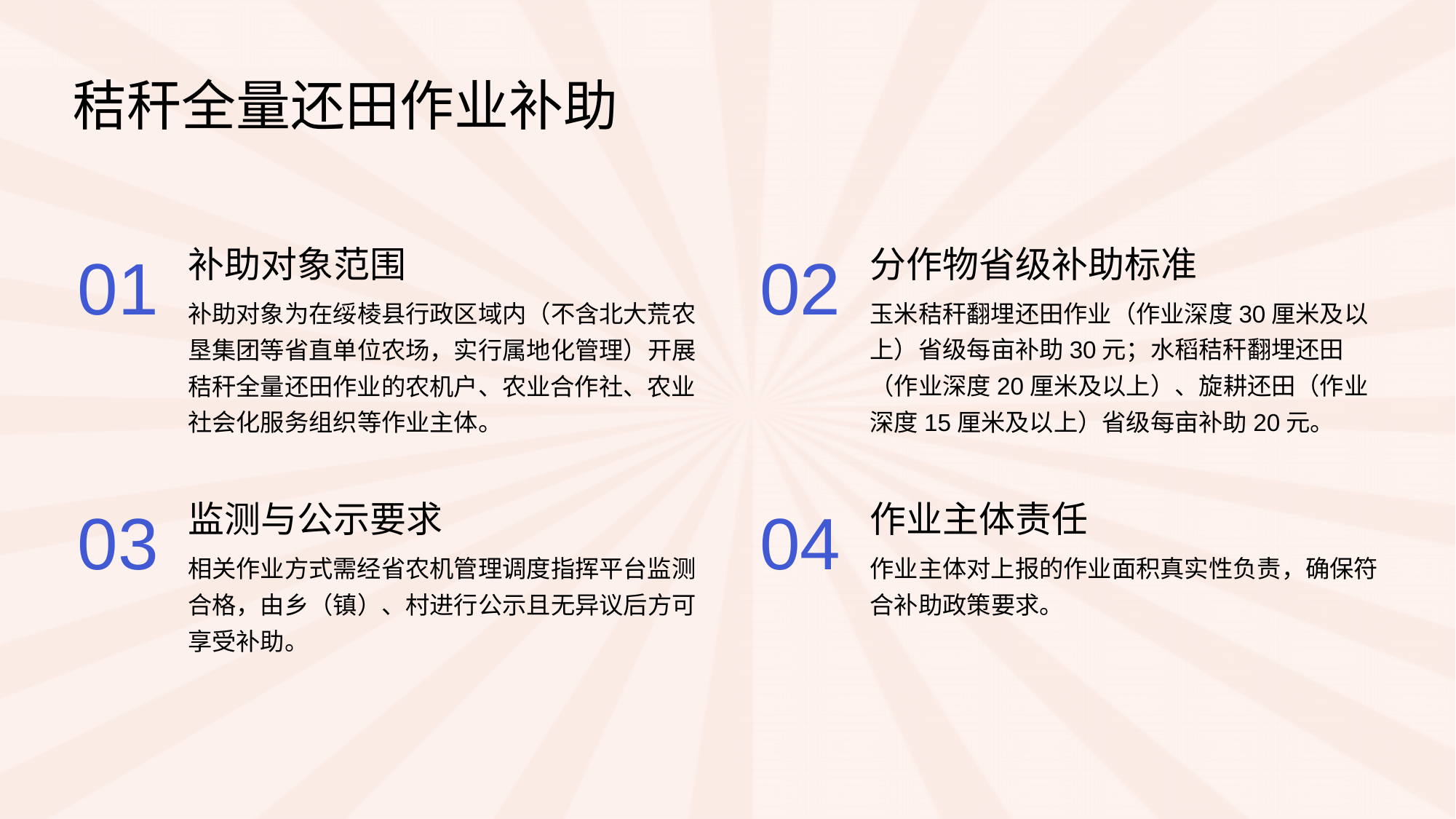

秸秆全量还田作业补助
补助对象范围
分作物省级补助标准
01
02
补助对象为在绥棱县行政区域内（不含北大荒农垦集团等省直单位农场，实行属地化管理）开展秸秆全量还田作业的农机户、农业合作社、农业社会化服务组织等作业主体。
玉米秸秆翻埋还田作业（作业深度30厘米及以上）省级每亩补助30元；水稻秸秆翻埋还田（作业深度20厘米及以上）、旋耕还田（作业深度15厘米及以上）省级每亩补助20元。
监测与公示要求
作业主体责任
03
04
相关作业方式需经省农机管理调度指挥平台监测合格，由乡（镇）、村进行公示且无异议后方可享受补助。
作业主体对上报的作业面积真实性负责，确保符合补助政策要求。